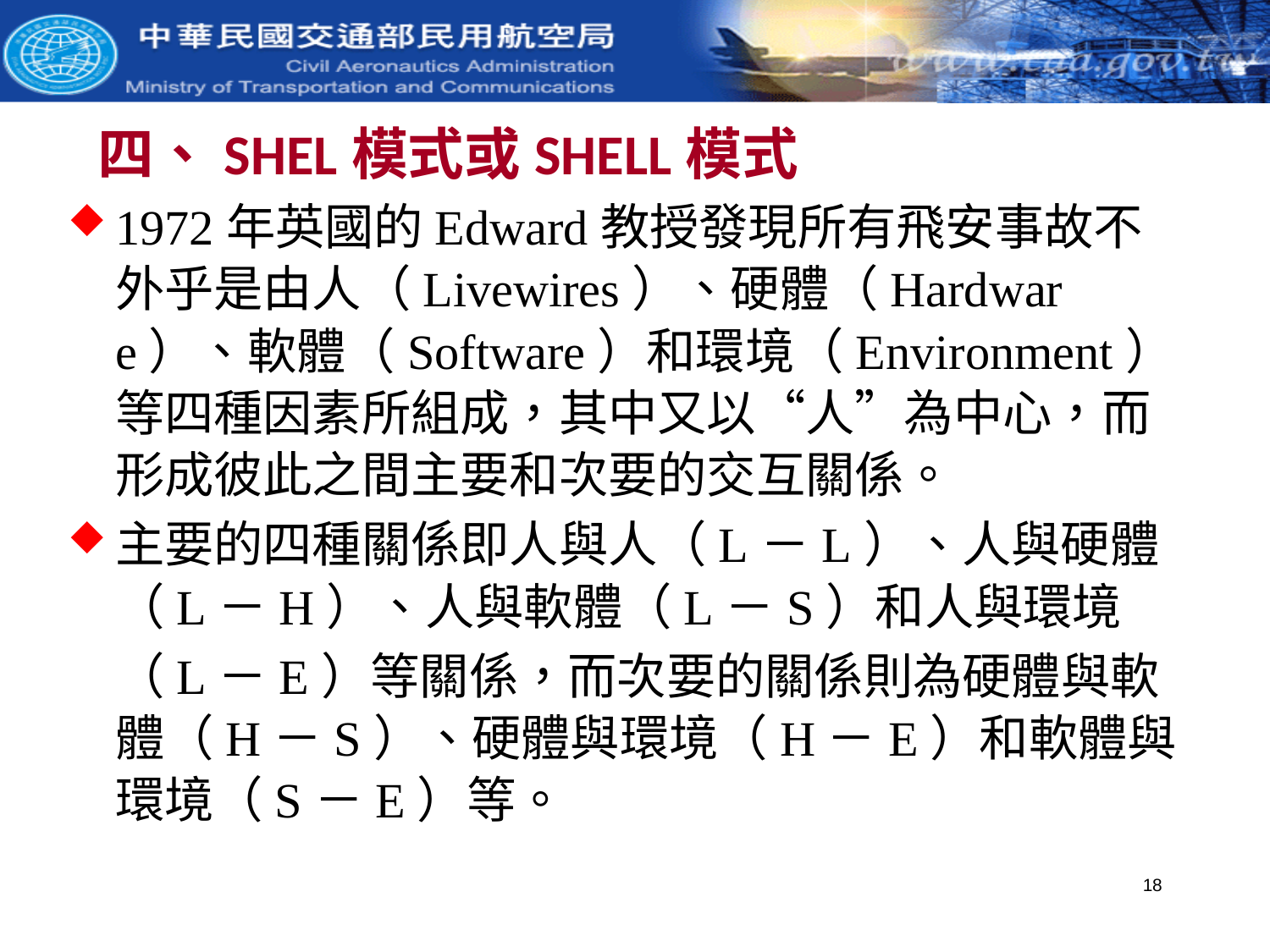

# 四、SHEL模式或SHELL模式
1972年英國的Edward教授發現所有飛安事故不外乎是由人（Livewires）、硬體（Hardware）、軟體（Software）和環境（Environment）等四種因素所組成，其中又以“人”為中心，而形成彼此之間主要和次要的交互關係。
主要的四種關係即人與人（L－L）、人與硬體（L－H）、人與軟體（L－S）和人與環境
	（L－E）等關係，而次要的關係則為硬體與軟體（H－S）、硬體與環境（H－E）和軟體與環境（S－E）等。